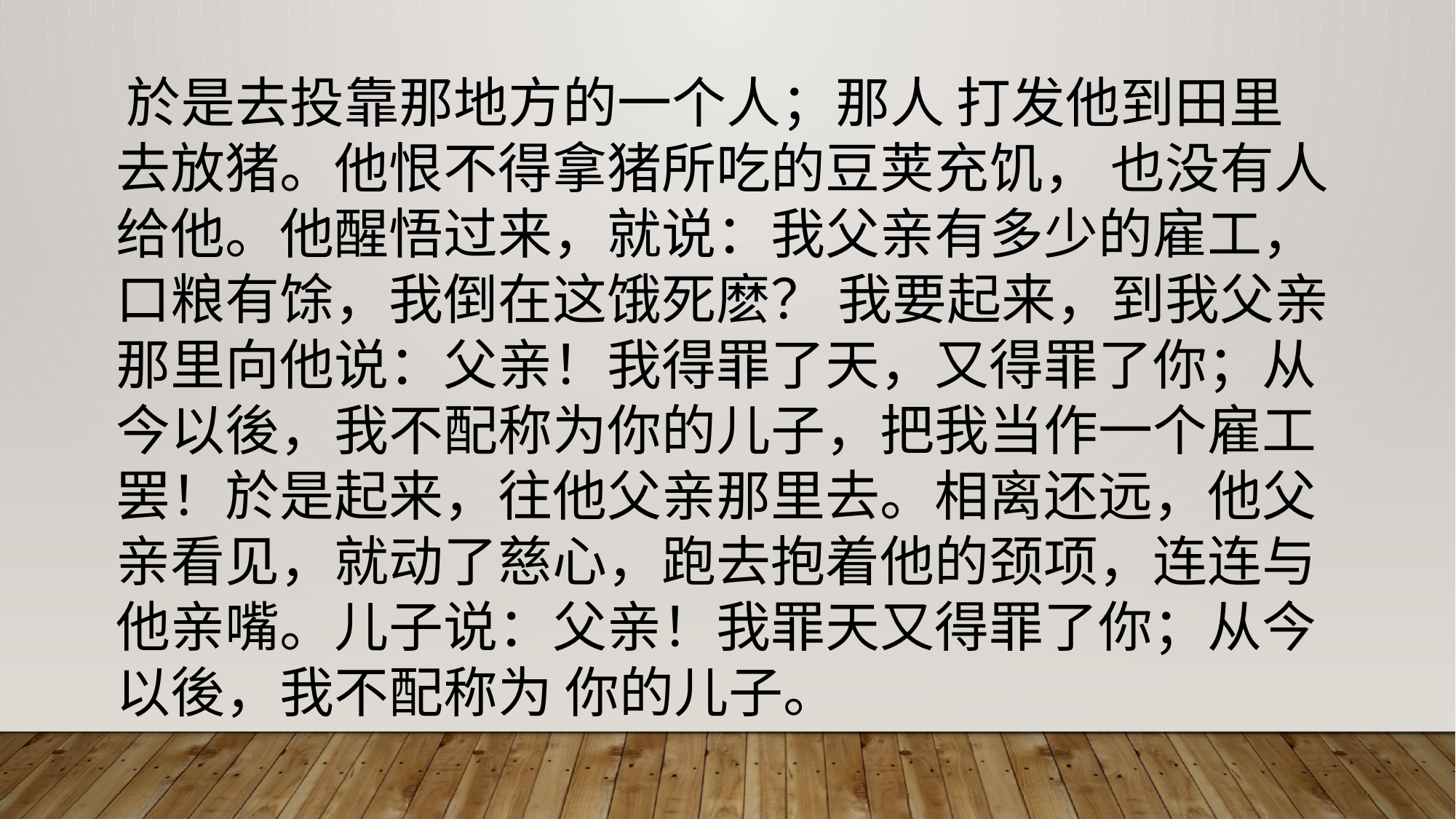

於是去投靠那地方的一个人；那人 打发他到田里去放猪。他恨不得拿猪所吃的豆荚充饥， 也没有人给他。他醒悟过来，就说：我父亲有多少的雇工，口粮有馀，我倒在这饿死麽？ 我要起来，到我父亲那里向他说：父亲！我得罪了天，又得罪了你；从今以後，我不配称为你的儿子，把我当作一个雇工罢！於是起来，往他父亲那里去。相离还远，他父亲看见，就动了慈心，跑去抱着他的颈项，连连与他亲嘴。儿子说：父亲！我罪天又得罪了你；从今以後，我不配称为 你的儿子。